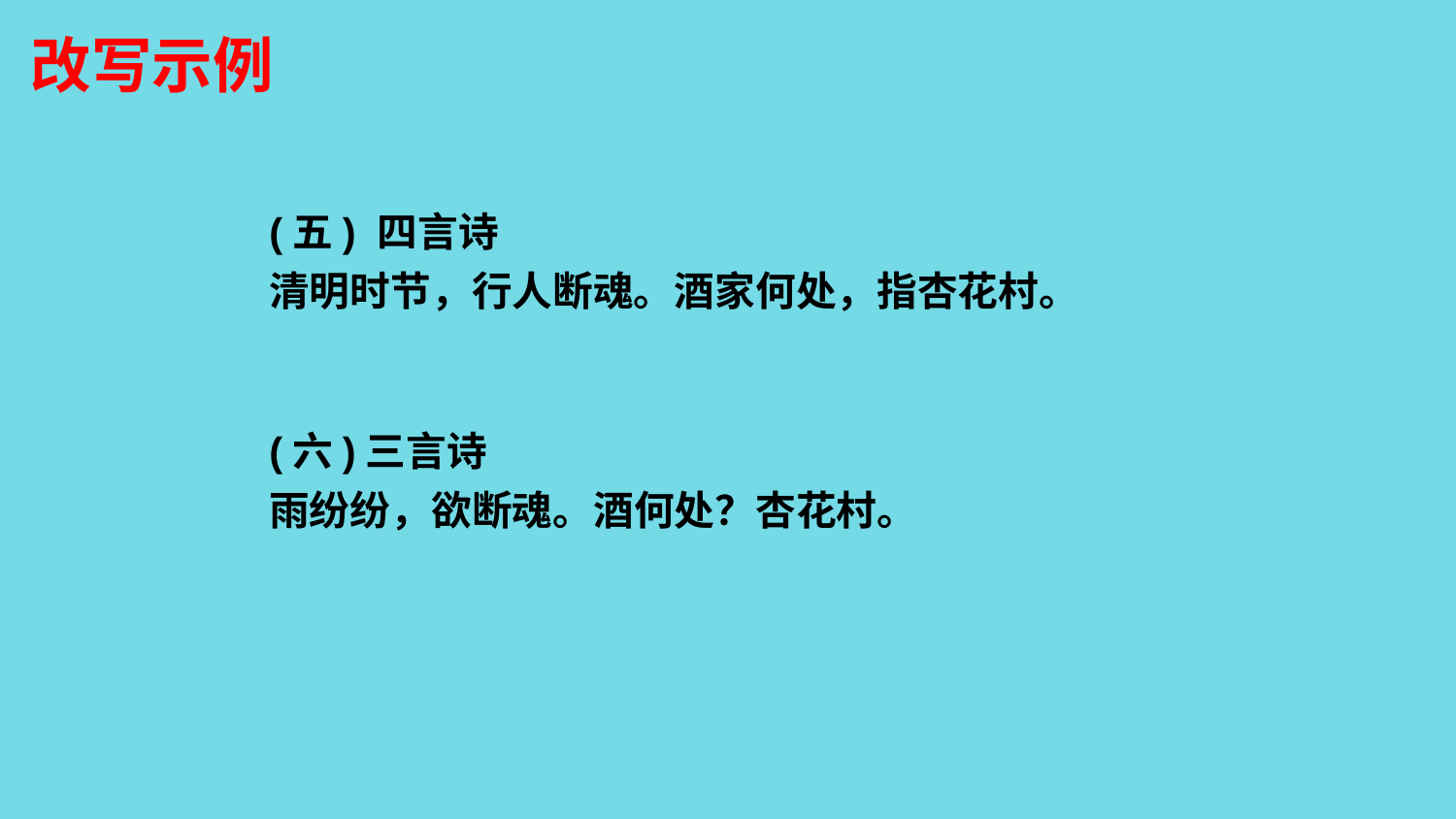

改写示例
(五) 四言诗
清明时节，行人断魂。酒家何处，指杏花村。
(六)三言诗
雨纷纷，欲断魂。酒何处？杏花村。